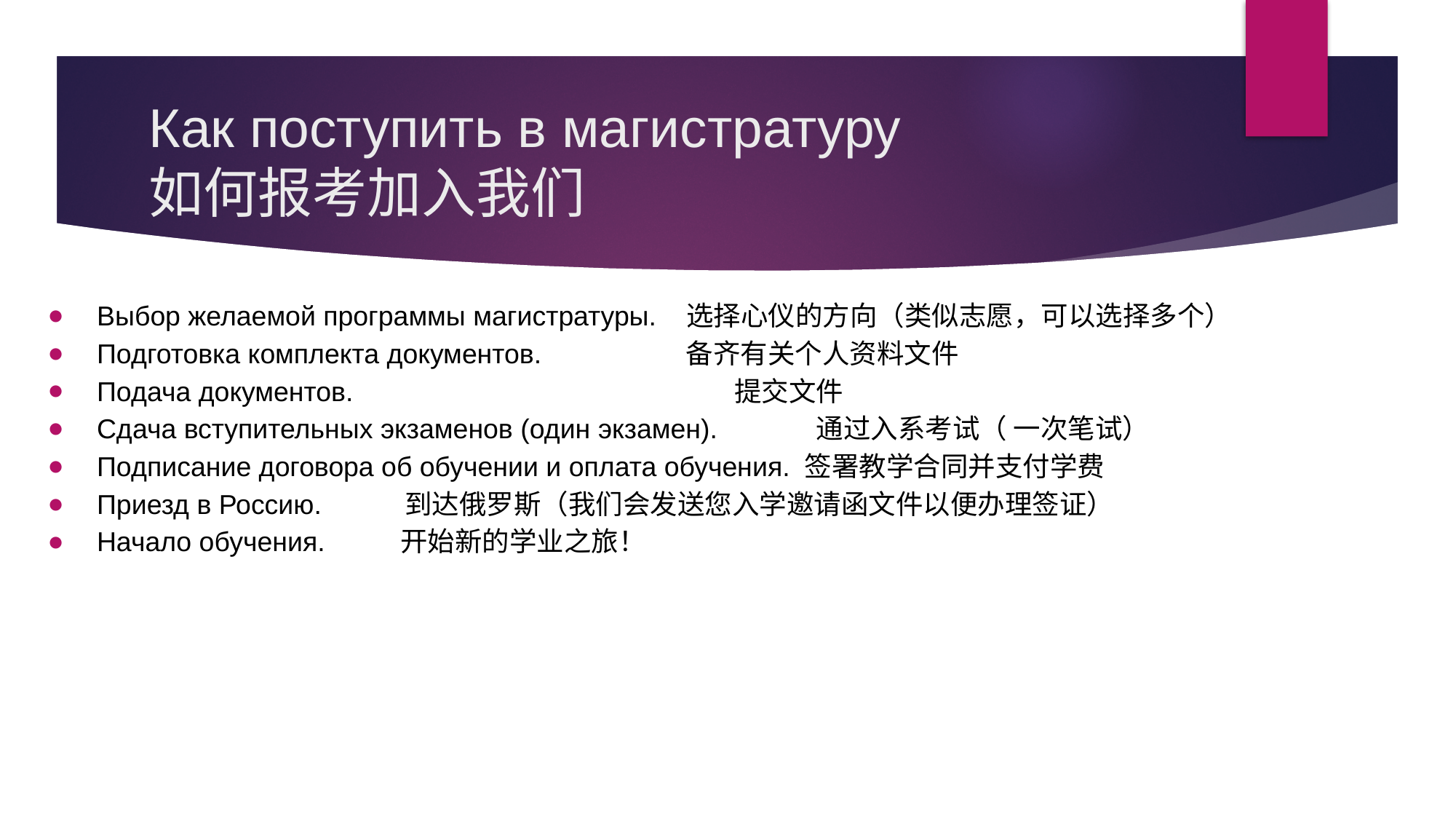

# Как поступить в магистратуру 如何报考加入我们
Выбор желаемой программы магистратуры.   选择心仪的方向（类似志愿，可以选择多个）
Подготовка комплекта документов.                  备齐有关个人资料文件
Подача документов.                                                 提交文件
Сдача вступительных экзаменов (один экзамен).            通过入系考试（ 一次笔试）
Подписание договора об обучении и оплата обучения. 签署教学合同并支付学费
Приезд в Россию.          到达俄罗斯（我们会发送您入学邀请函文件以便办理签证）
Начало обучения.         开始新的学业之旅！